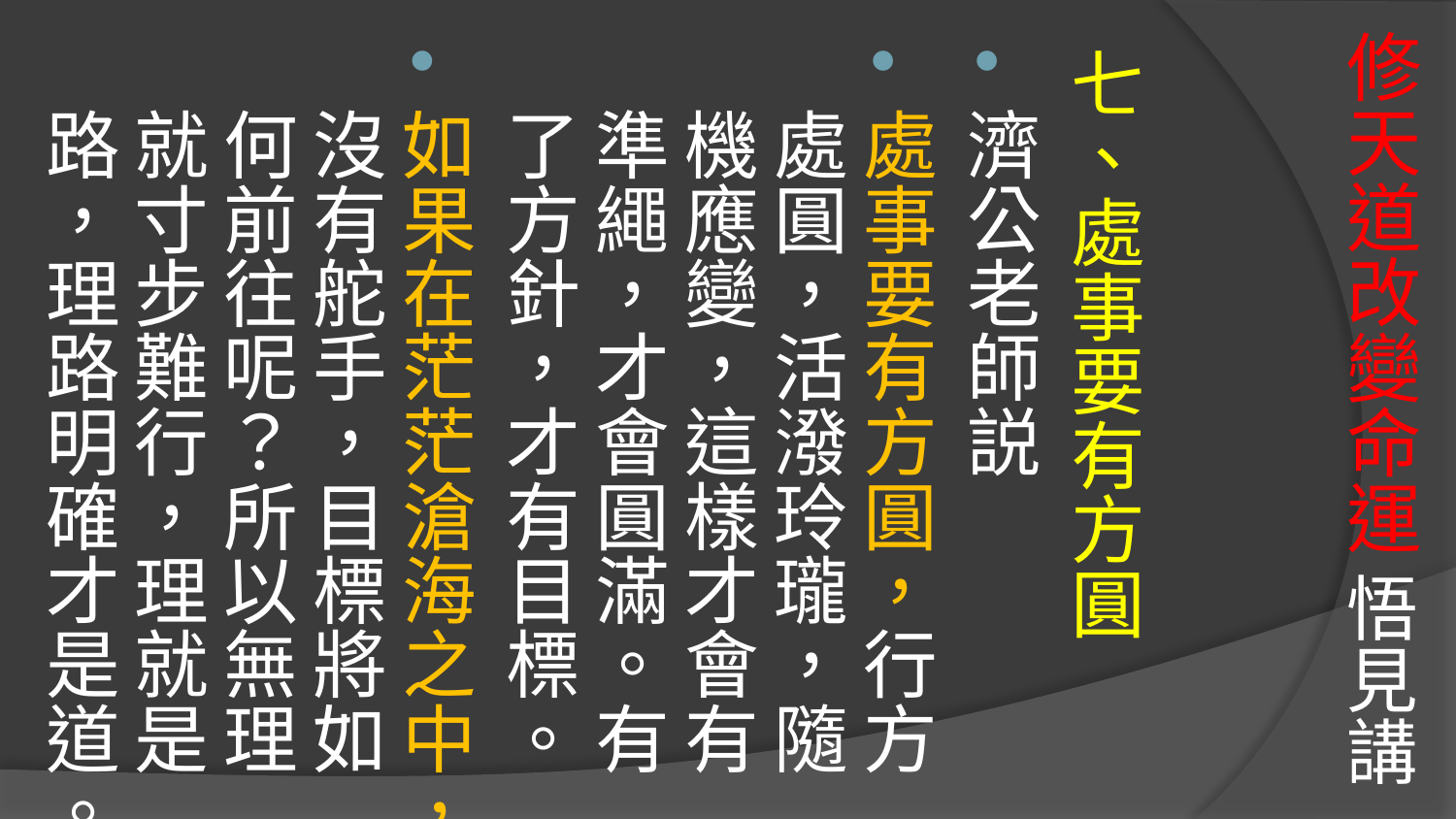

# 修天道改變命運 悟見講
七、處事要有方圓
濟公老師説
處事要有方圓，行方處圓，活潑玲瓏，隨機應變，這樣才會有準繩，才會圓滿。有了方針，才有目標。
如果在茫茫滄海之中，沒有舵手，目標將如何前往呢？所以無理就寸步難行，理就是路，理路明確才是道。